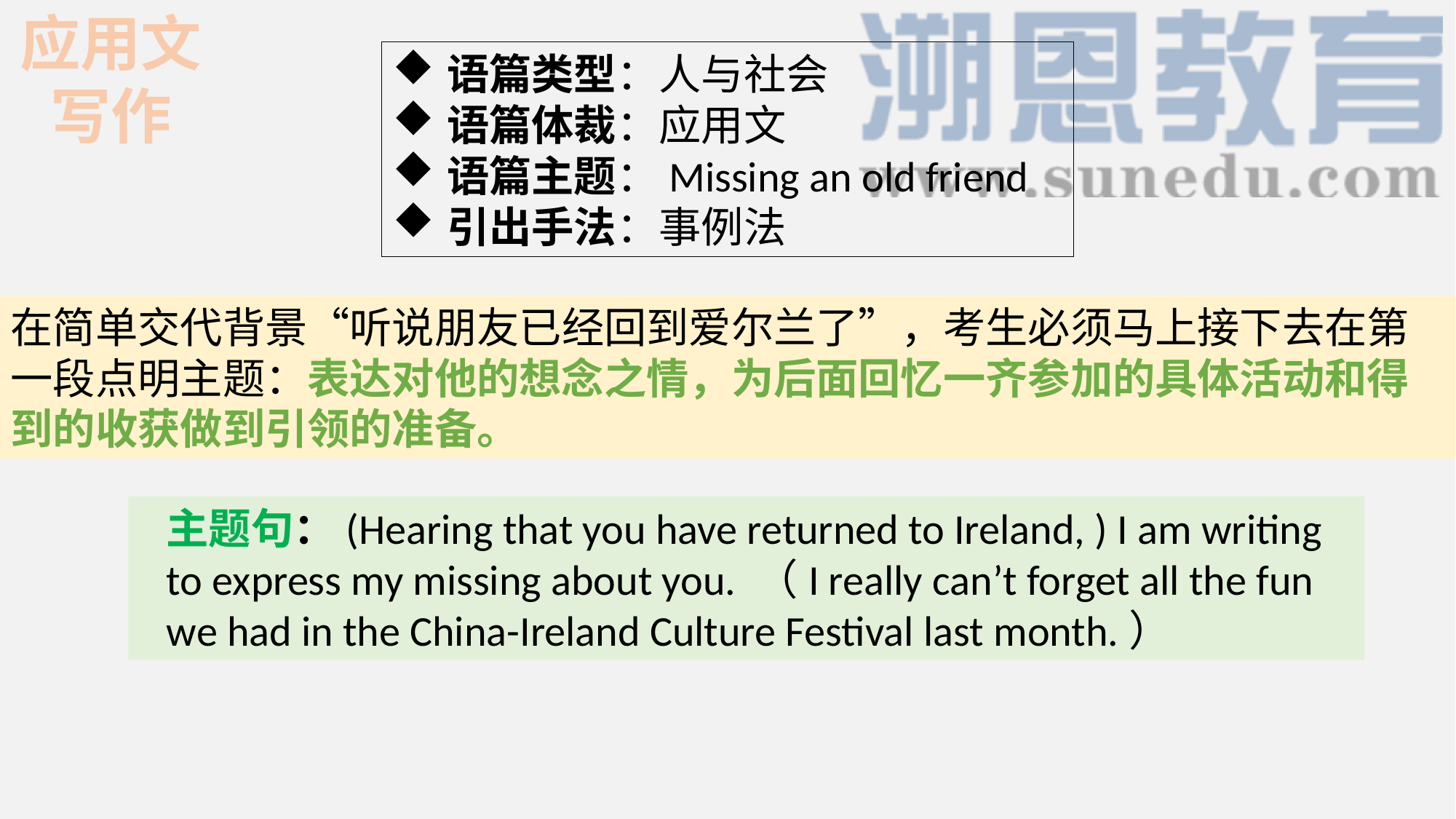

应用文写作
语篇类型：人与社会
语篇体裁：应用文
语篇主题：Missing an old friend
引出手法：事例法
在简单交代背景“听说朋友已经回到爱尔兰了”，考生必须马上接下去在第一段点明主题：表达对他的想念之情，为后面回忆一齐参加的具体活动和得到的收获做到引领的准备。
主题句：(Hearing that you have returned to Ireland, ) I am writing to express my missing about you. （I really can’t forget all the fun we had in the China-Ireland Culture Festival last month.）